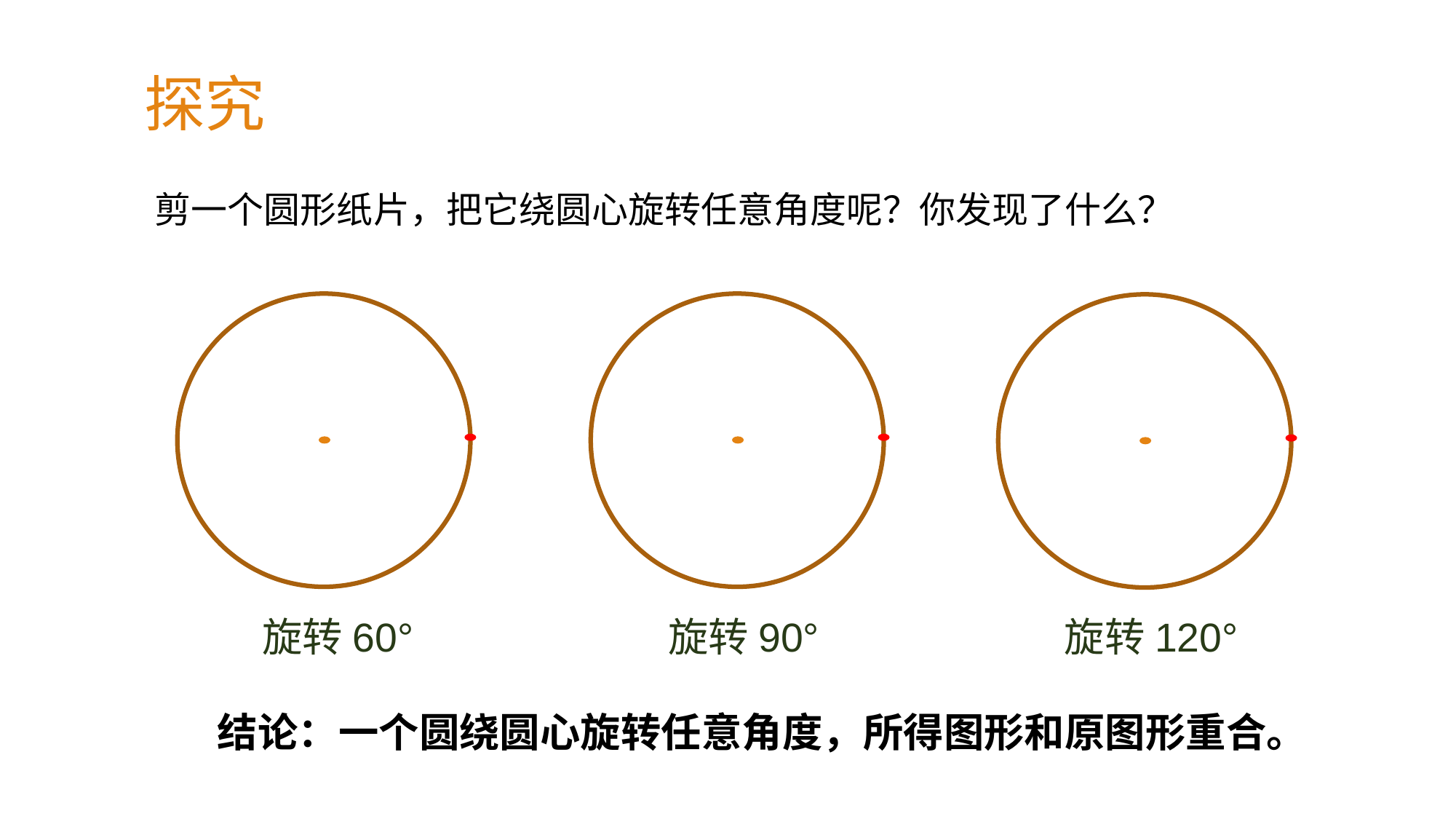

探究
   剪一个圆形纸片，把它绕圆心旋转任意角度呢？你发现了什么？

旋转60°
旋转90°
旋转120°
结论：一个圆绕圆心旋转任意角度，所得图形和原图形重合。